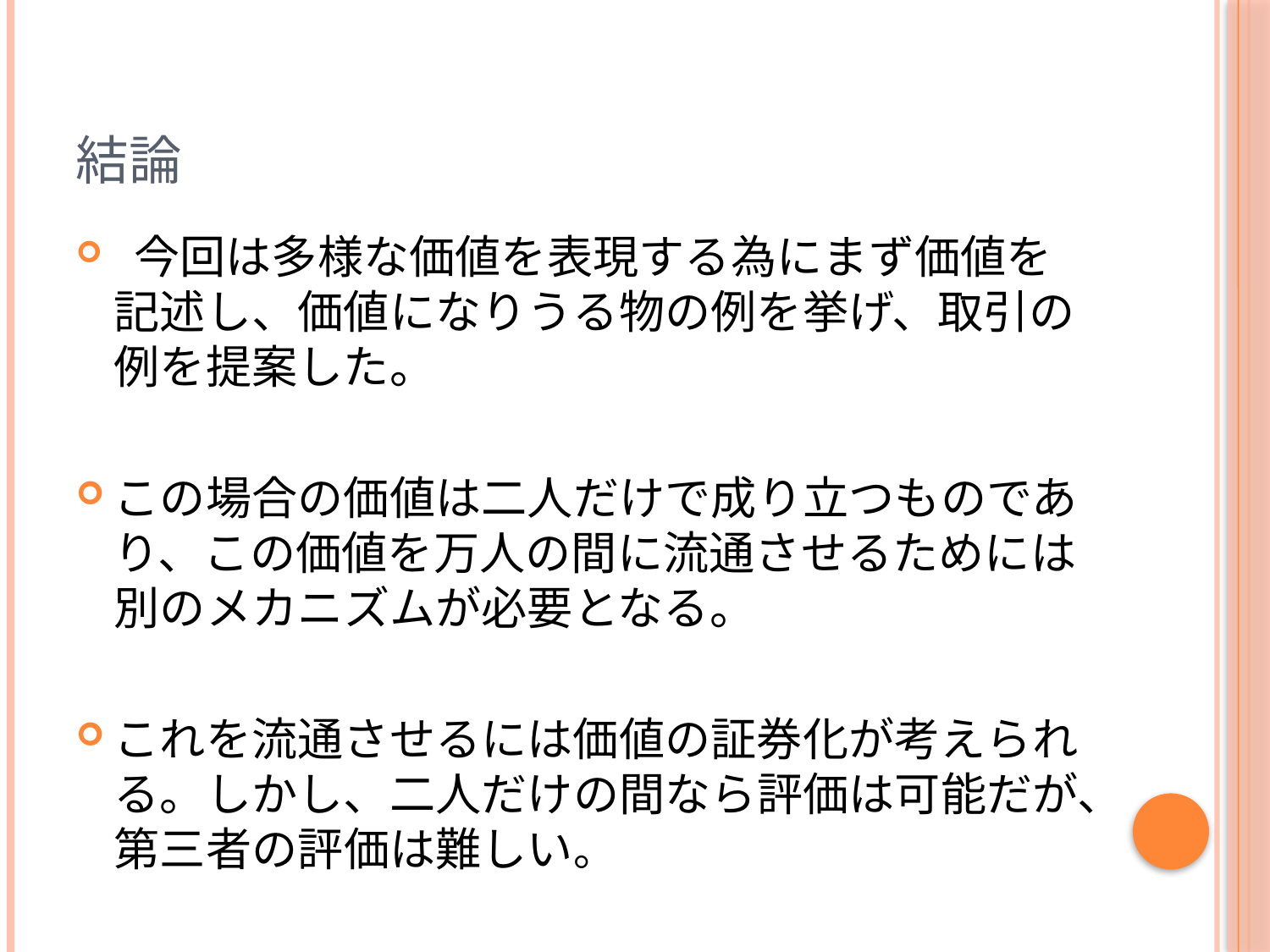

# 結論
 今回は多様な価値を表現する為にまず価値を記述し、価値になりうる物の例を挙げ、取引の例を提案した。

この場合の価値は二人だけで成り立つものであり、この価値を万人の間に流通させるためには別のメカニズムが必要となる。

これを流通させるには価値の証券化が考えられる。しかし、二人だけの間なら評価は可能だが、第三者の評価は難しい。